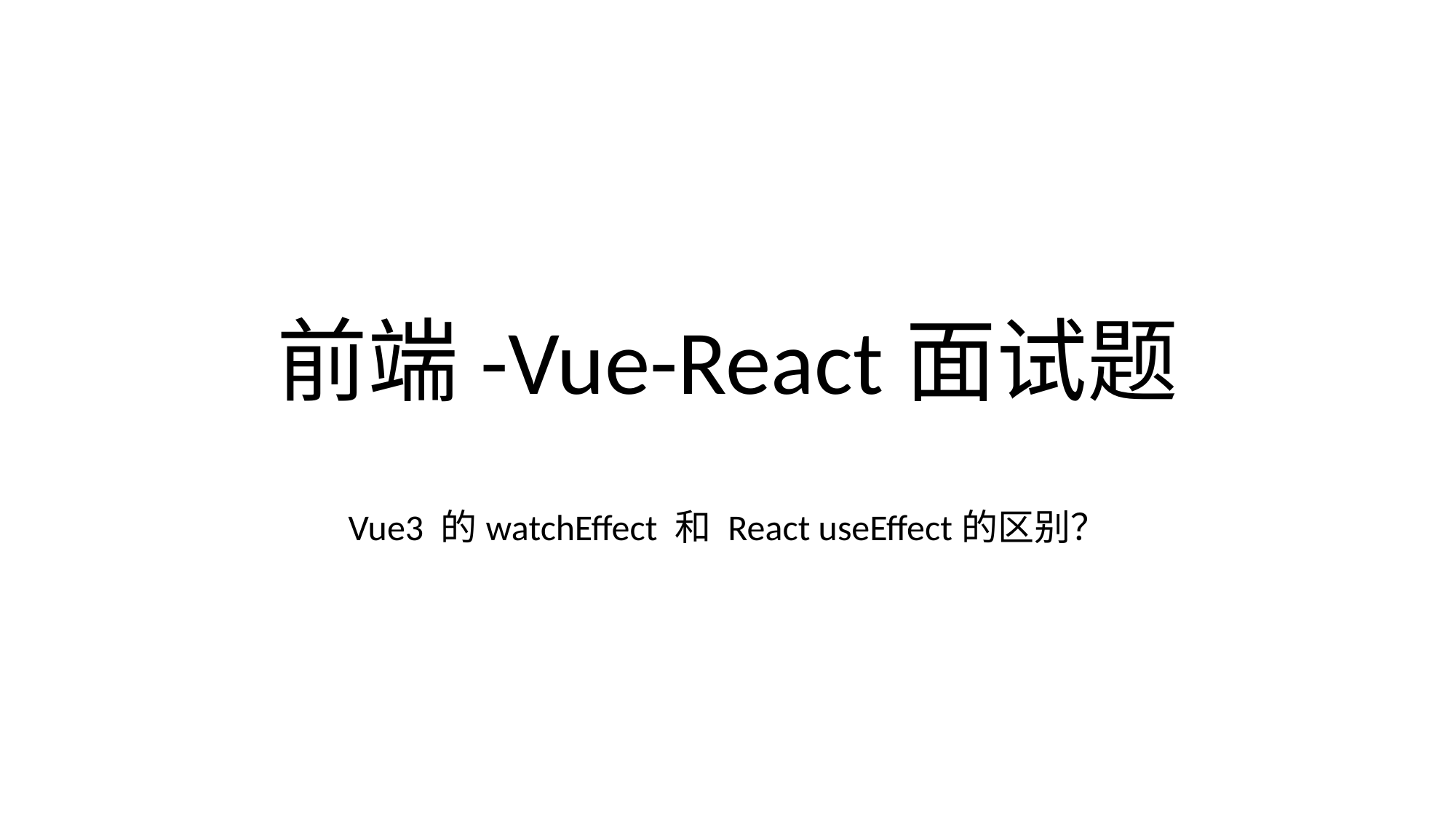

# 前端-Vue-React面试题
Vue3 的watchEffect 和 React useEffect的区别？